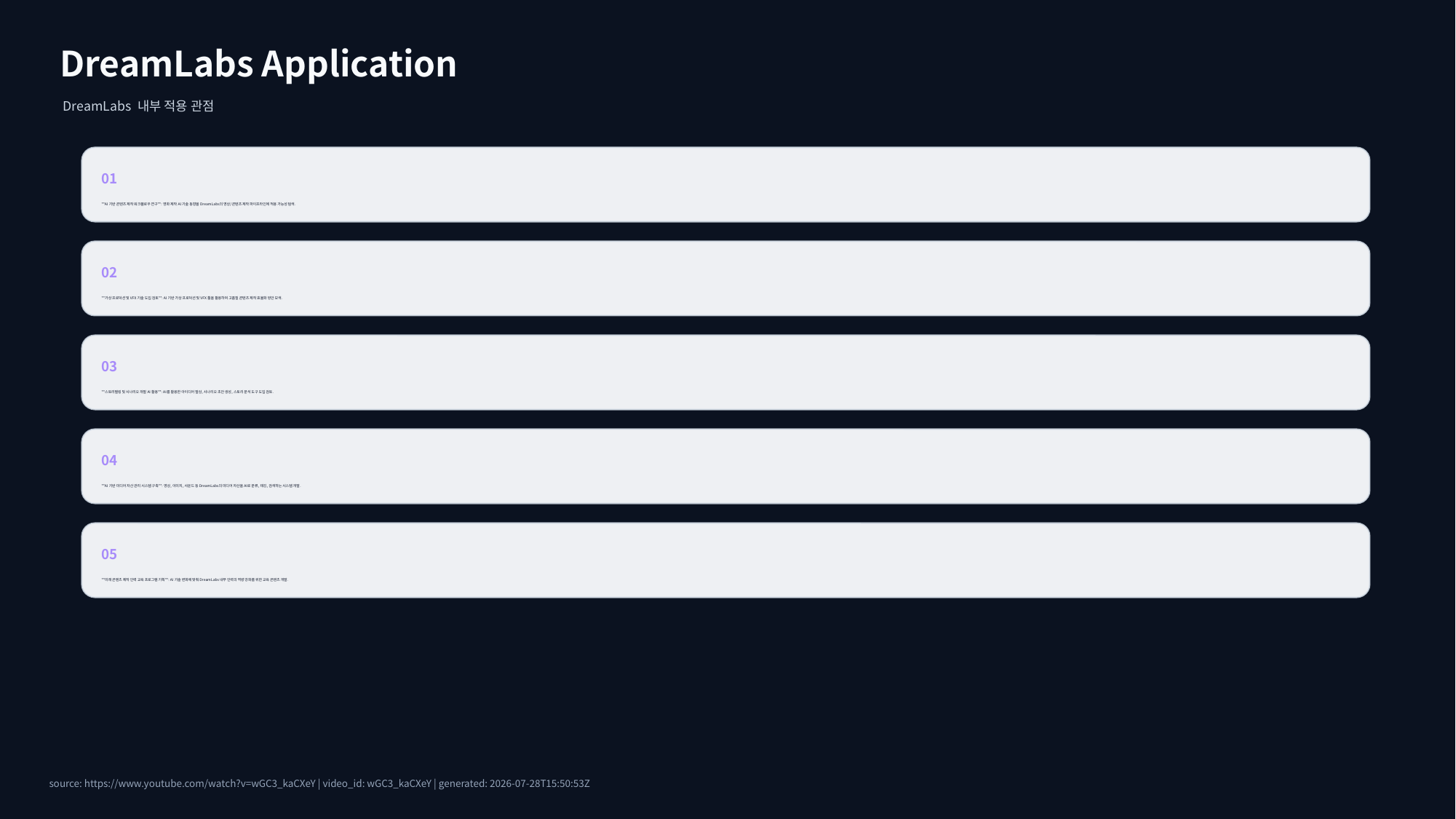

DreamLabs Application
DreamLabs 내부 적용 관점

01
**AI 기반 콘텐츠 제작 워크플로우 연구**: 영화 제작 AI 기술 동향을 DreamLabs의 영상/콘텐츠 제작 파이프라인에 적용 가능성 탐색.

02
**가상 프로덕션 및 VFX 기술 도입 검토**: AI 기반 가상 프로덕션 및 VFX 툴을 활용하여 고품질 콘텐츠 제작 효율화 방안 모색.

03
**스토리텔링 및 시나리오 개발 AI 활용**: AI를 활용한 아이디어 발상, 시나리오 초안 생성, 스토리 분석 도구 도입 검토.

04
**AI 기반 미디어 자산 관리 시스템 구축**: 영상, 이미지, 사운드 등 DreamLabs의 미디어 자산을 AI로 분류, 태깅, 검색하는 시스템 개발.

05
**미래 콘텐츠 제작 인력 교육 프로그램 기획**: AI 기술 변화에 맞춰 DreamLabs 내부 인력의 역량 강화를 위한 교육 콘텐츠 개발.
source: https://www.youtube.com/watch?v=wGC3_kaCXeY | video_id: wGC3_kaCXeY | generated: 2026-07-28T15:50:53Z